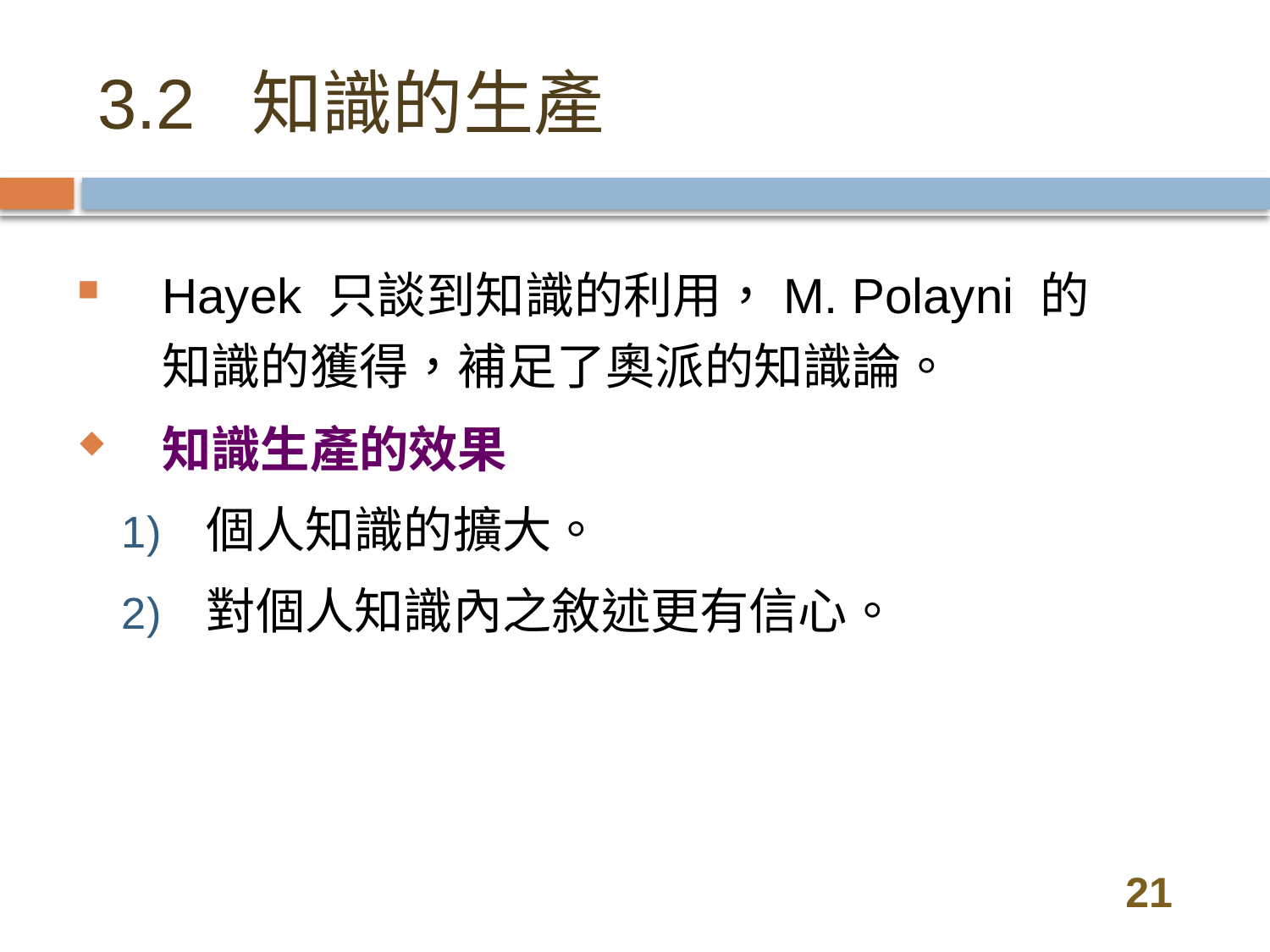

# 3.2  知識的生產
Hayek 只談到知識的利用，M. Polayni 的知識的獲得，補足了奧派的知識論。
知識生產的效果
個人知識的擴大。
對個人知識內之敘述更有信心。

21